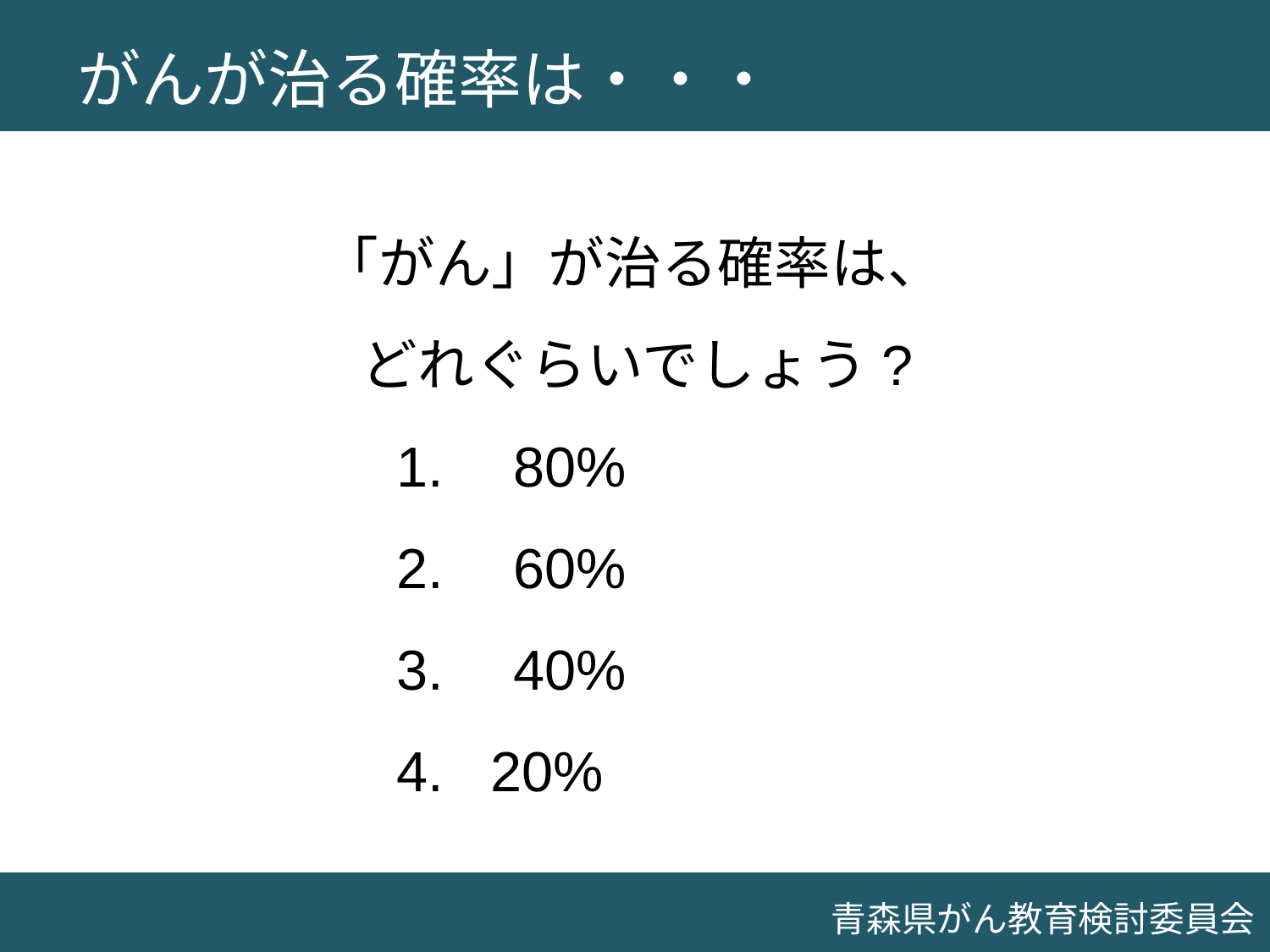

がんが治る確率は・・・
「がん」が治る確率は、
  どれぐらいでしょう?
　80%
　60%
　40%
   20%

青森県がん教育検討委員会